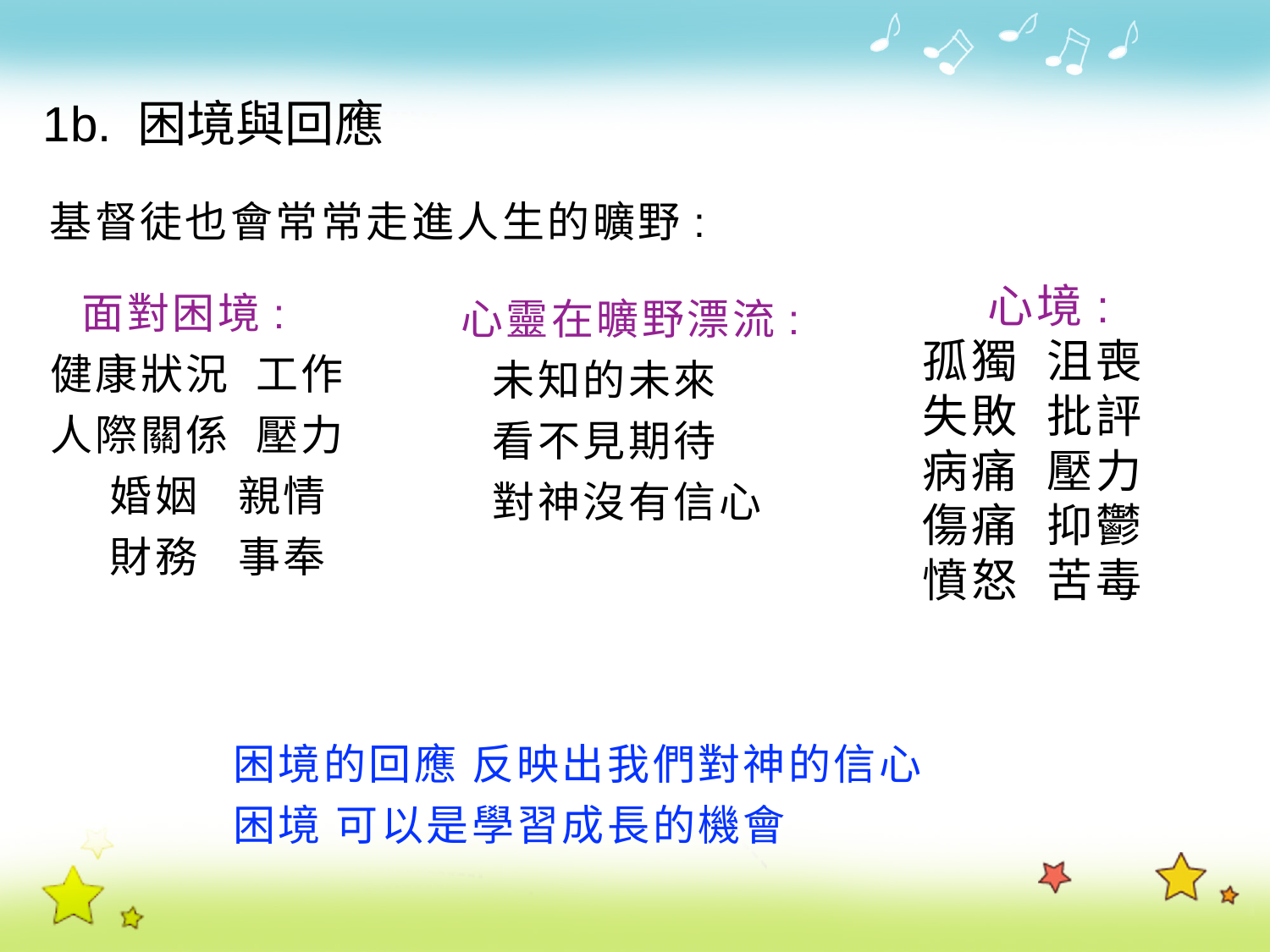

1b. 困境與回應
基督徒也會常常走進人生的曠野:
面對困境:
健康狀況  工作  人際關係  壓力
    婚姻   親情
    財務   事奉
    心境:
孤獨  沮喪
失敗  批評
病痛  壓力
傷痛  抑鬱
憤怒  苦毒
心靈在曠野漂流:
未知的未來
看不見期待
對神沒有信心
困境的回應 反映出我們對神的信心
困境 可以是學習成長的機會
7